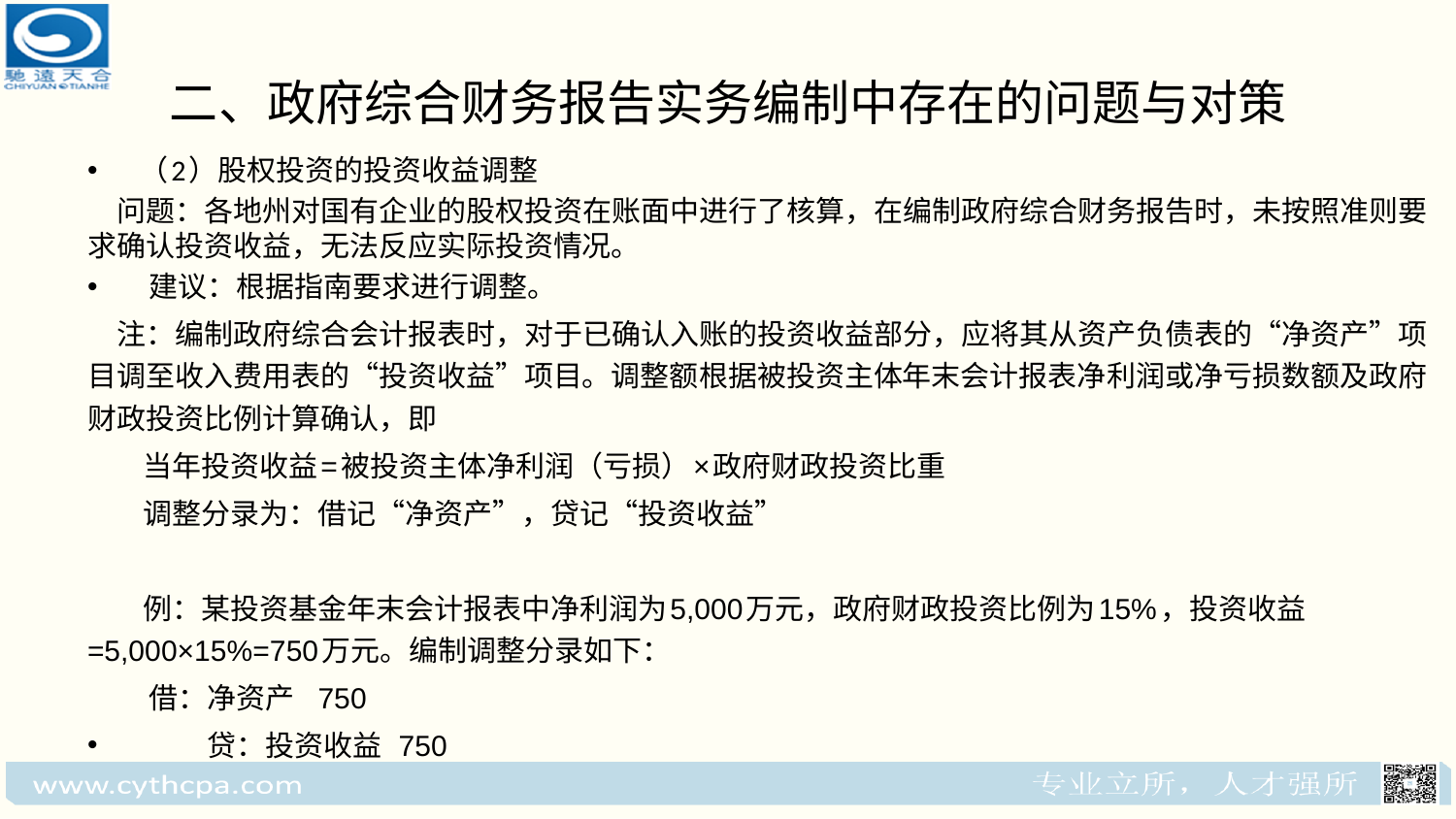

# 二、政府综合财务报告实务编制中存在的问题与对策
（2）股权投资的投资收益调整
    问题：各地州对国有企业的股权投资在账面中进行了核算，在编制政府综合财务报告时，未按照准则要求确认投资收益，无法反应实际投资情况。
 建议：根据指南要求进行调整。
    注：编制政府综合会计报表时，对于已确认入账的投资收益部分，应将其从资产负债表的“净资产”项目调至收入费用表的“投资收益”项目。调整额根据被投资主体年末会计报表净利润或净亏损数额及政府财政投资比例计算确认，即
        当年投资收益=被投资主体净利润（亏损）×政府财政投资比重
        调整分录为：借记“净资产”，贷记“投资收益”

        例：某投资基金年末会计报表中净利润为5,000万元，政府财政投资比例为15%，投资收益=5,000×15%=750万元。编制调整分录如下：
         借：净资产   750
          贷：投资收益  750